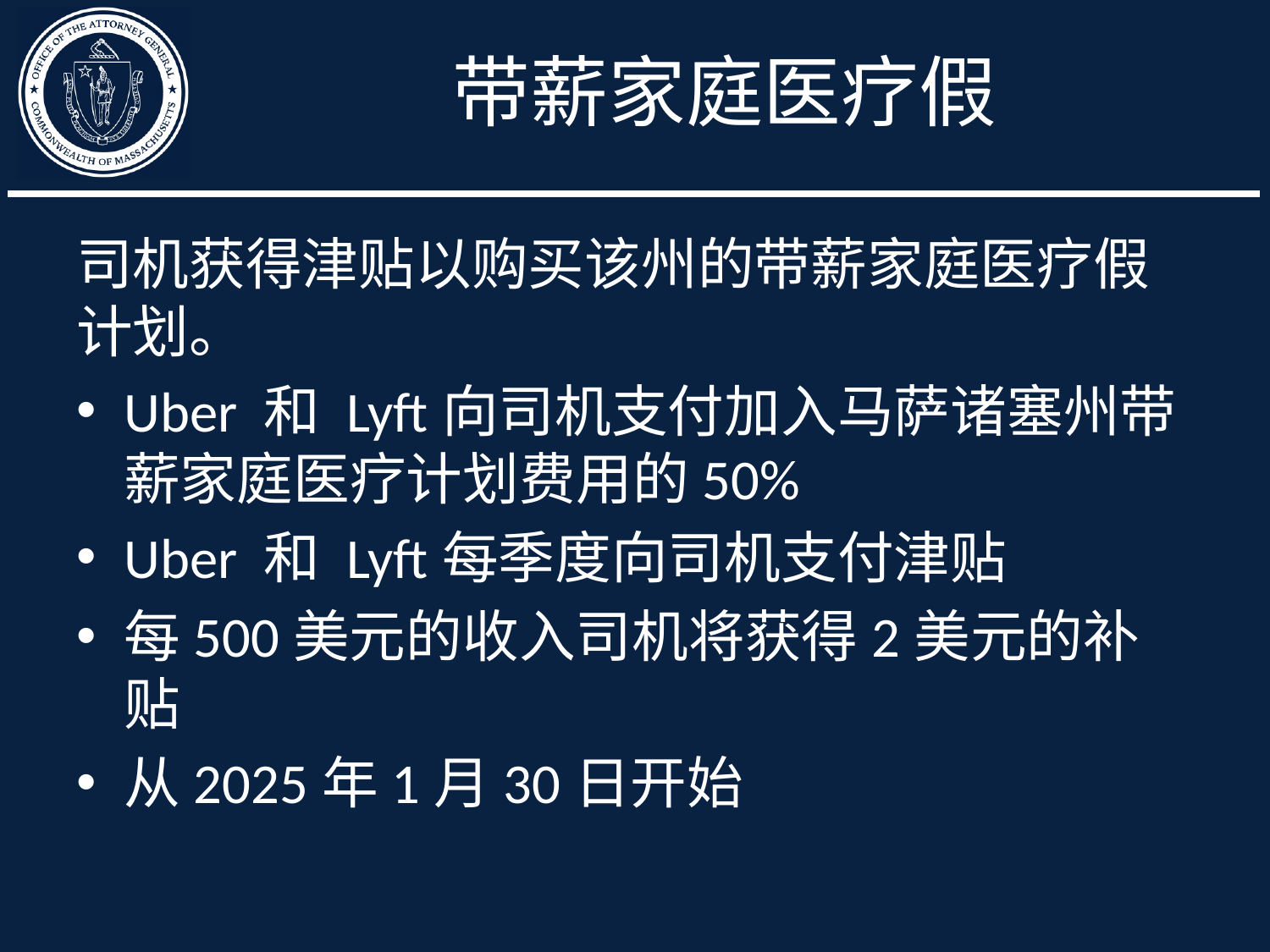

# 带薪家庭医疗假
司机获得津贴以购买该州的带薪家庭医疗假计划。
Uber 和 Lyft向司机支付加入马萨诸塞州带薪家庭医疗计划费用的50%
Uber 和 Lyft每季度向司机支付津贴
每500美元的收入司机将获得2美元的补贴
从2025年1月30日开始